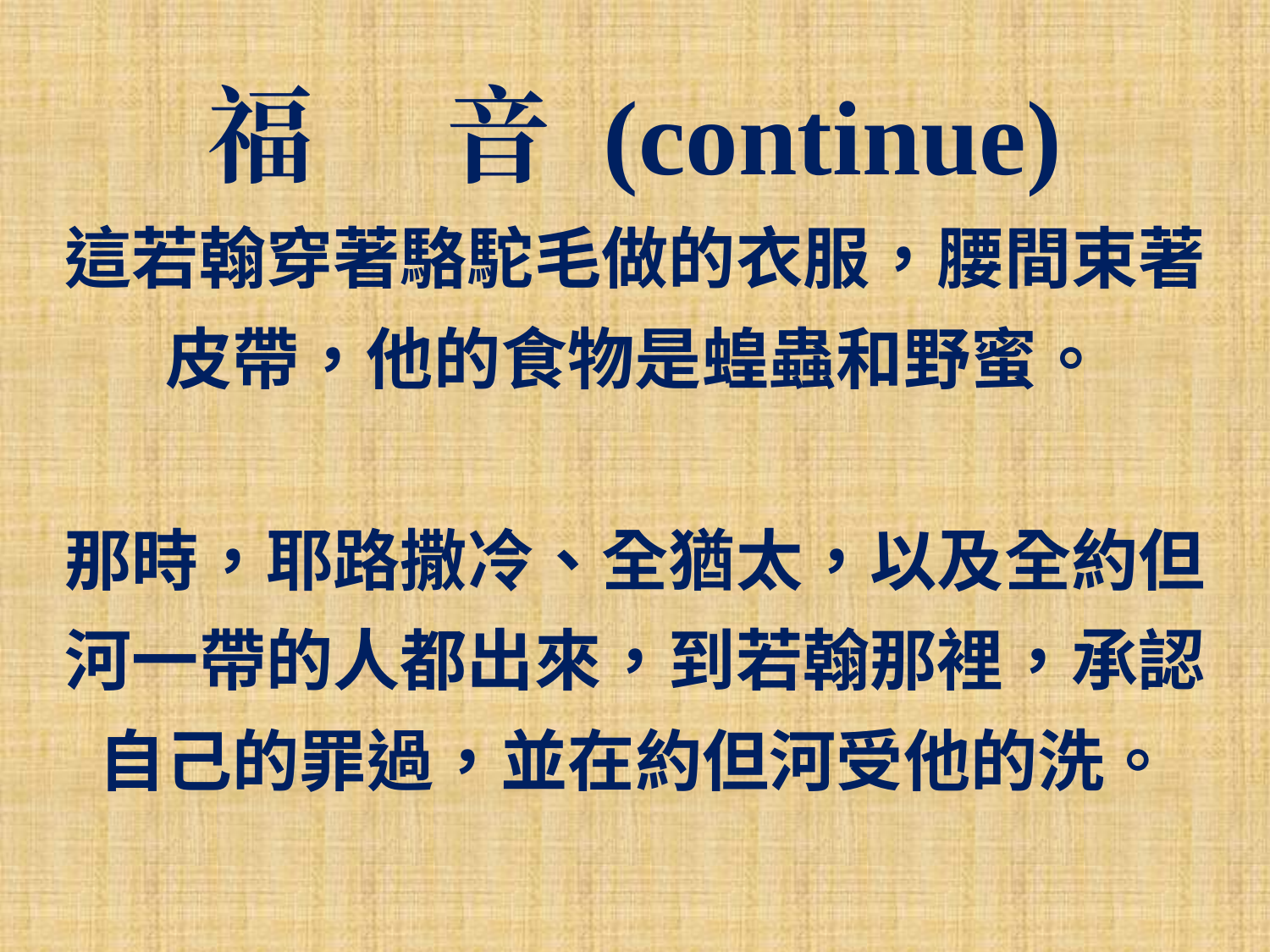

福     音 (continue)
這若翰穿著駱駝毛做的衣服，腰間束著皮帶，他的食物是蝗蟲和野蜜。

那時，耶路撒冷、全猶太，以及全約但河一帶的人都出來，到若翰那裡，承認自己的罪過，並在約但河受他的洗。